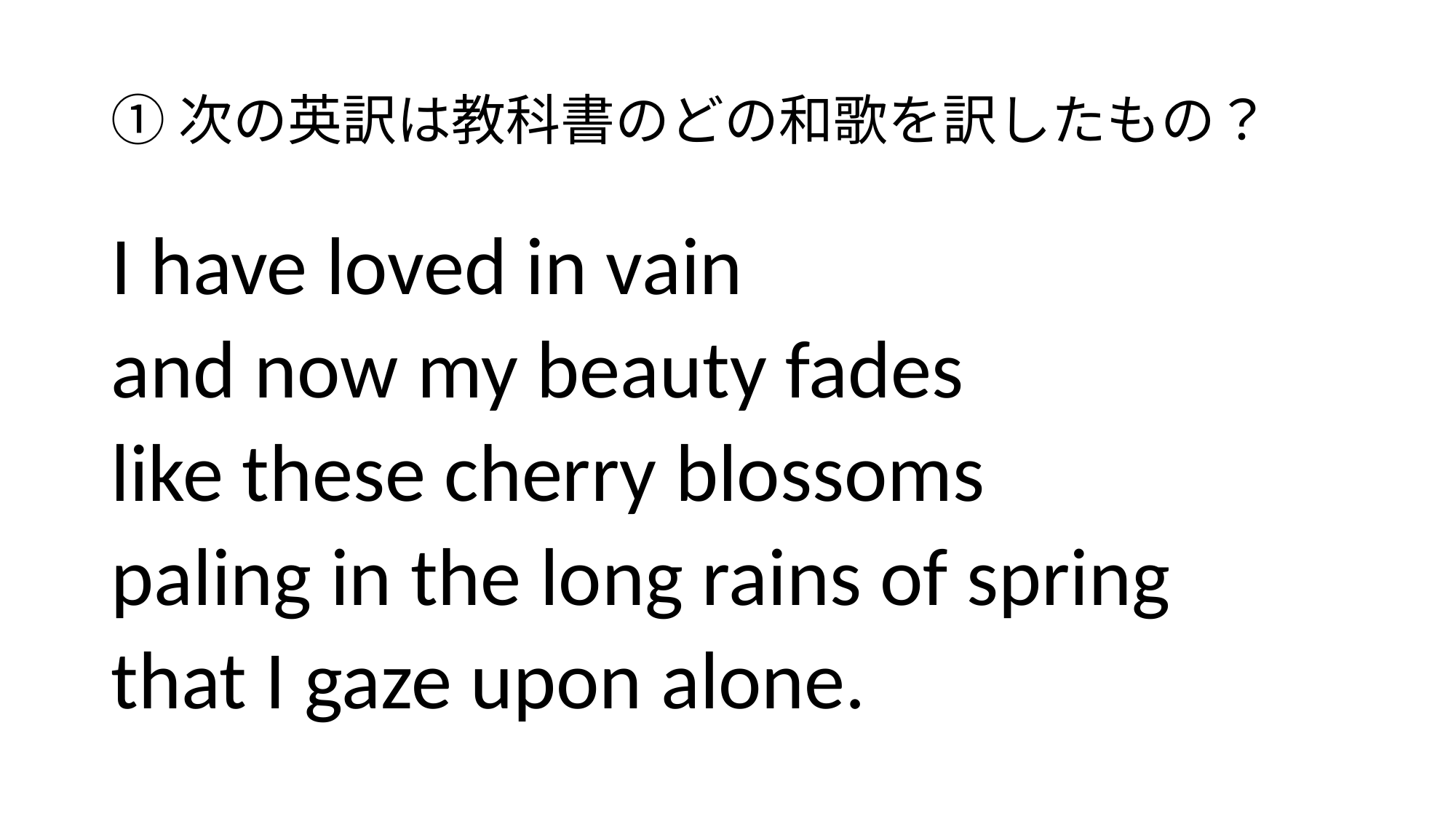

# ①次の英訳は教科書のどの和歌を訳したもの？
I have loved in vain
and now my beauty fades
like these cherry blossoms
paling in the long rains of spring
that I gaze upon alone.